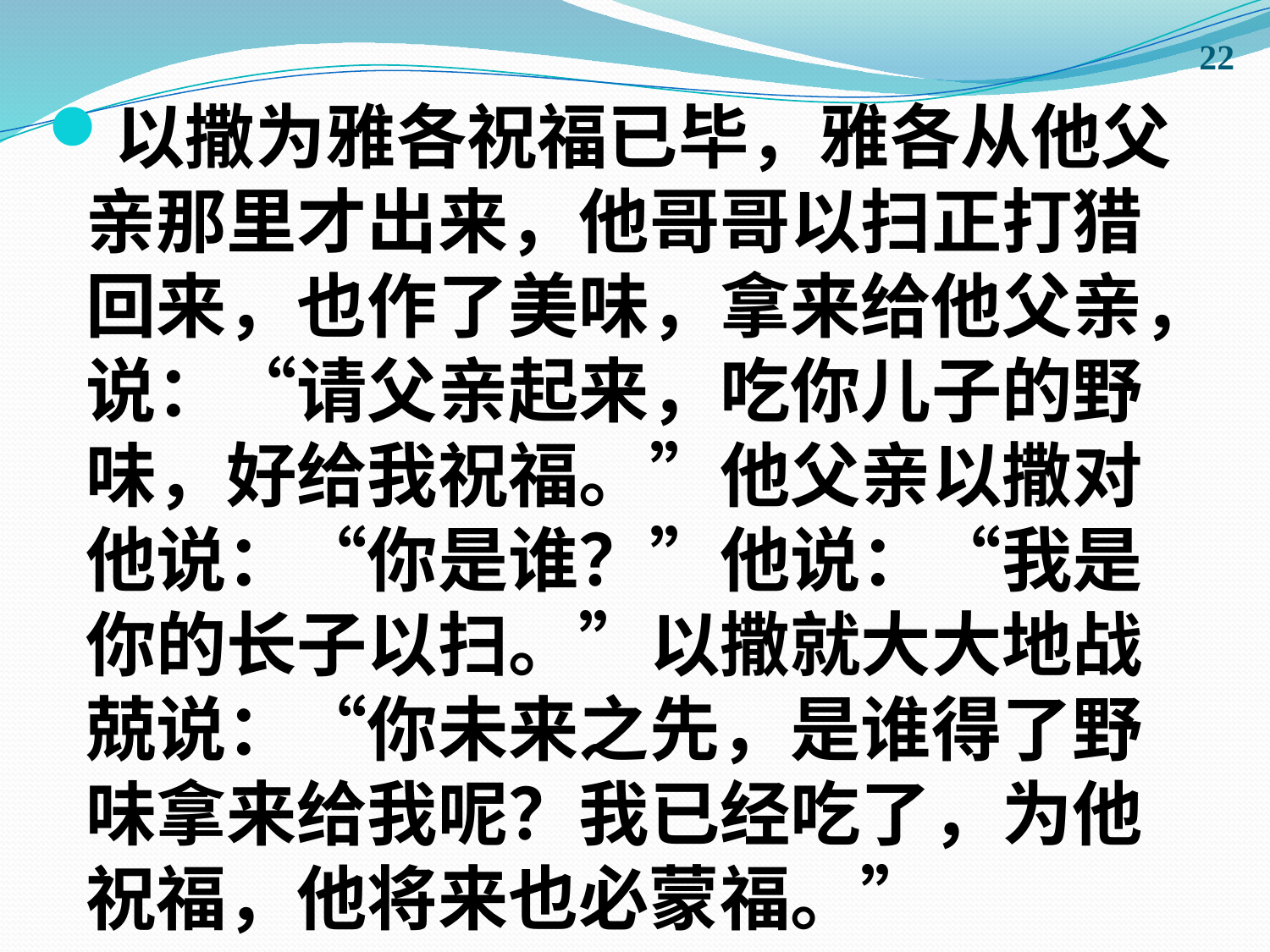

22
以撒为雅各祝福已毕，雅各从他父亲那里才出来，他哥哥以扫正打猎回来，也作了美味，拿来给他父亲，说：“请父亲起来，吃你儿子的野味，好给我祝福。”他父亲以撒对他说：“你是谁？”他说：“我是你的长子以扫。”以撒就大大地战兢说：“你未来之先，是谁得了野味拿来给我呢？我已经吃了，为他祝福，他将来也必蒙福。”